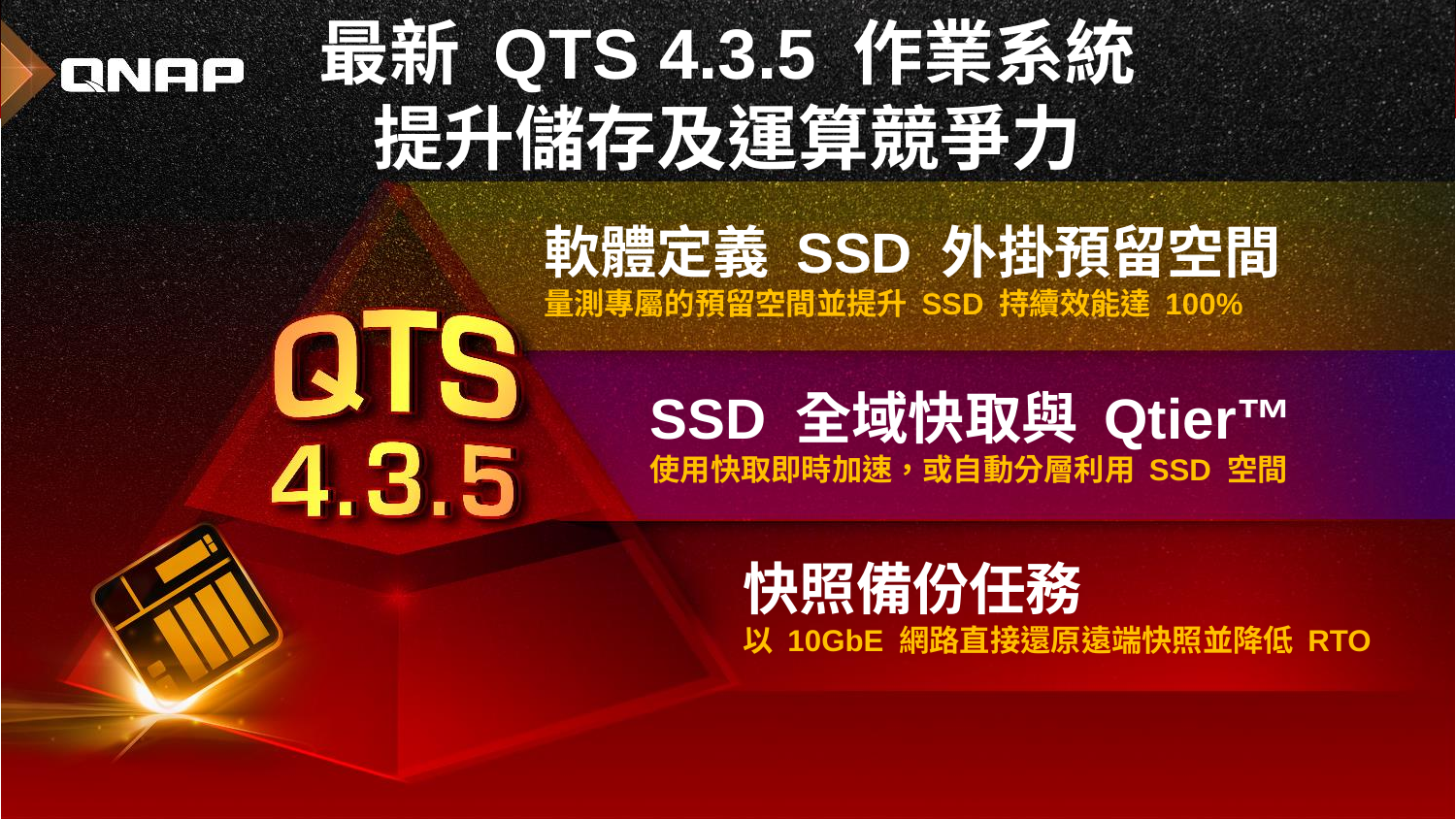

最新 QTS 4.3.5 作業系統
提升儲存及運算競爭力
軟體定義 SSD 外掛預留空間
量測專屬的預留空間並提升 SSD 持續效能達 100%
SSD 全域快取與 Qtier™
使用快取即時加速，或自動分層利用 SSD 空間
快照備份任務
以 10GbE 網路直接還原遠端快照並降低 RTO